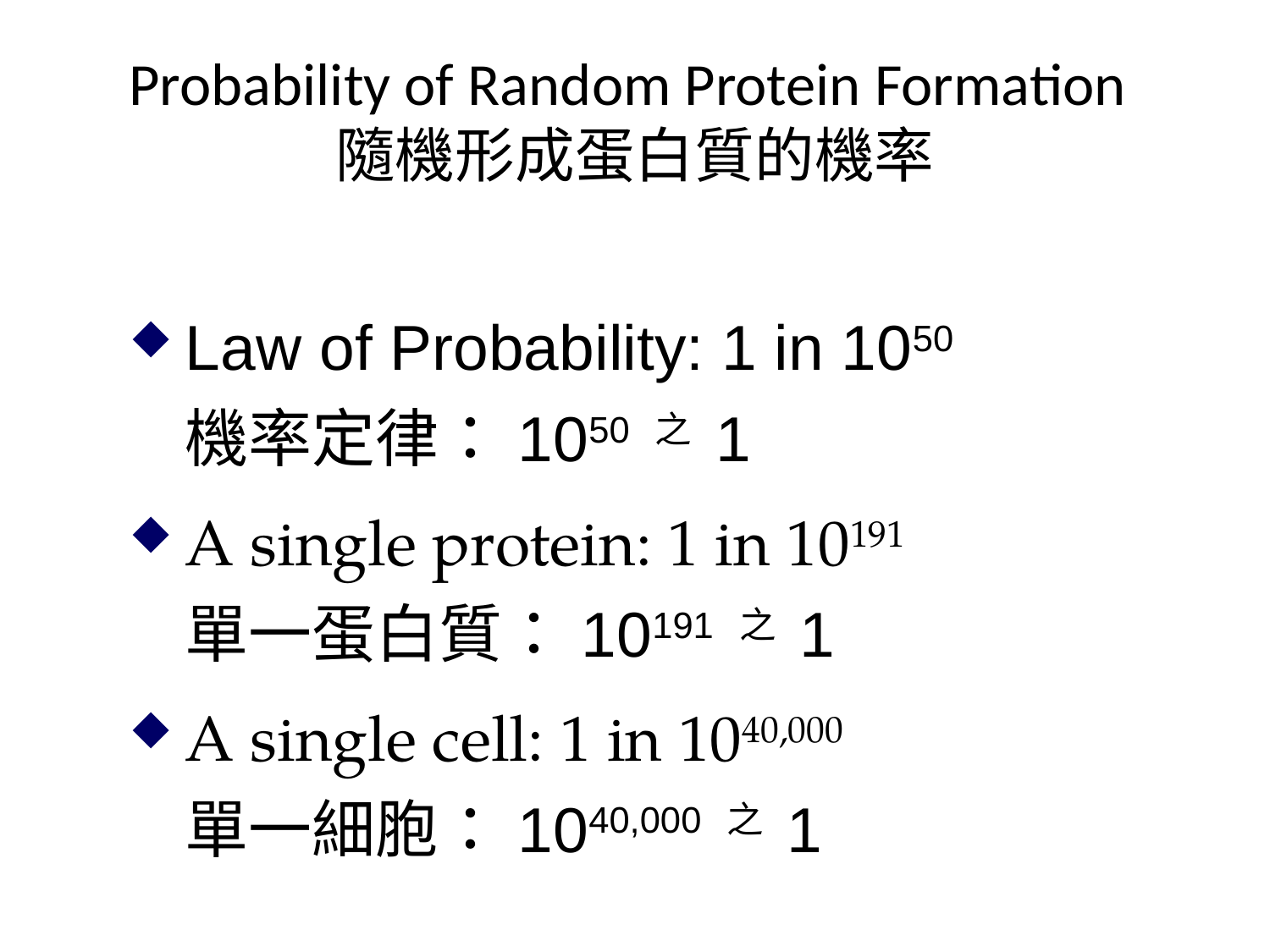

# Probability of Random Protein Formation 隨機形成蛋白質的機率
Law of Probability: 1 in 1050
機率定律：1050 之 1
A single protein: 1 in 10191
單一蛋白質：10191 之 1
A single cell: 1 in 1040,000
單一細胞：1040,000 之 1